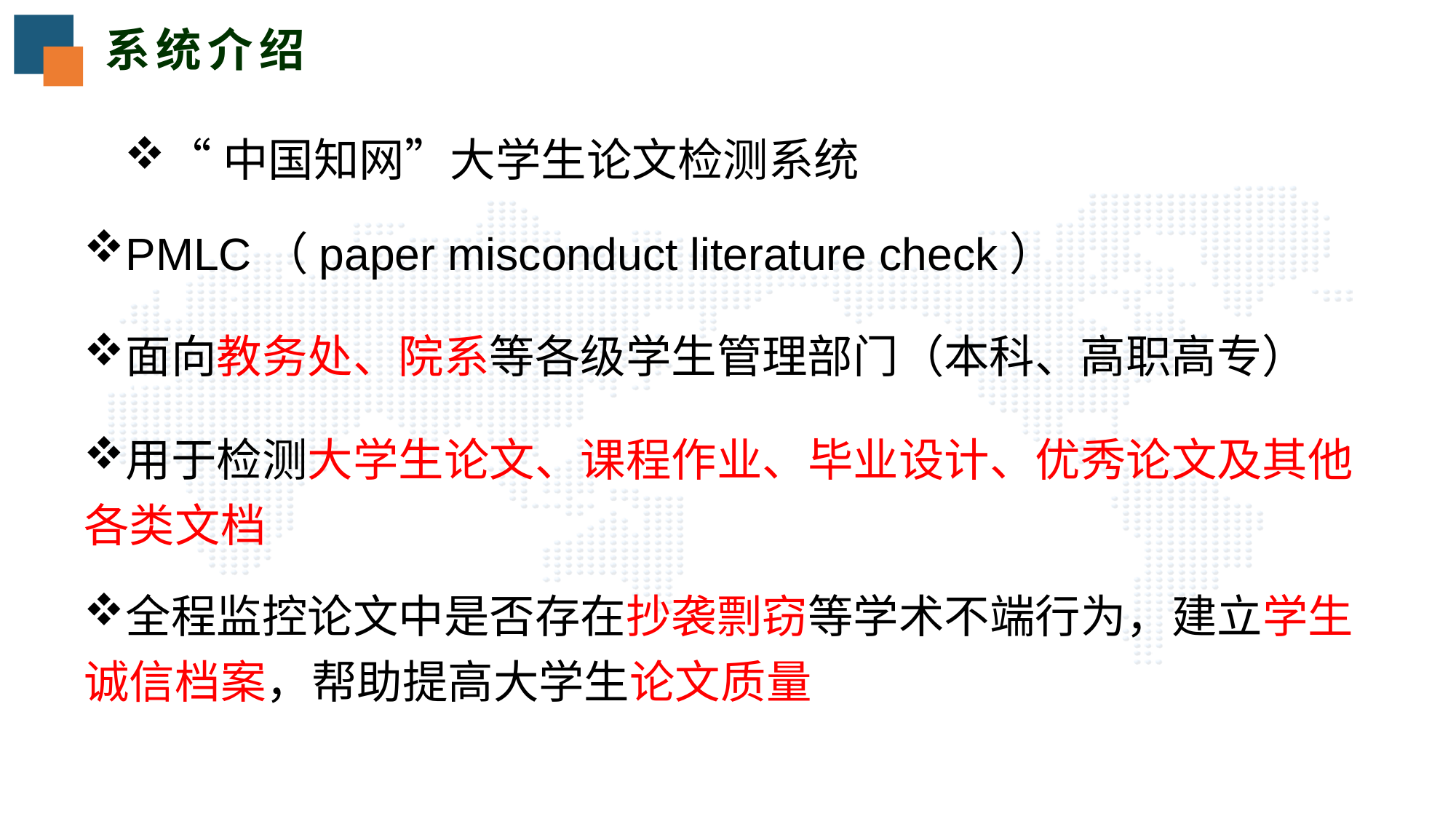

系统介绍
“中国知网”大学生论文检测系统
PMLC（paper misconduct literature check）
面向教务处、院系等各级学生管理部门（本科、高职高专）
用于检测大学生论文、课程作业、毕业设计、优秀论文及其他各类文档
全程监控论文中是否存在抄袭剽窃等学术不端行为，建立学生诚信档案，帮助提高大学生论文质量